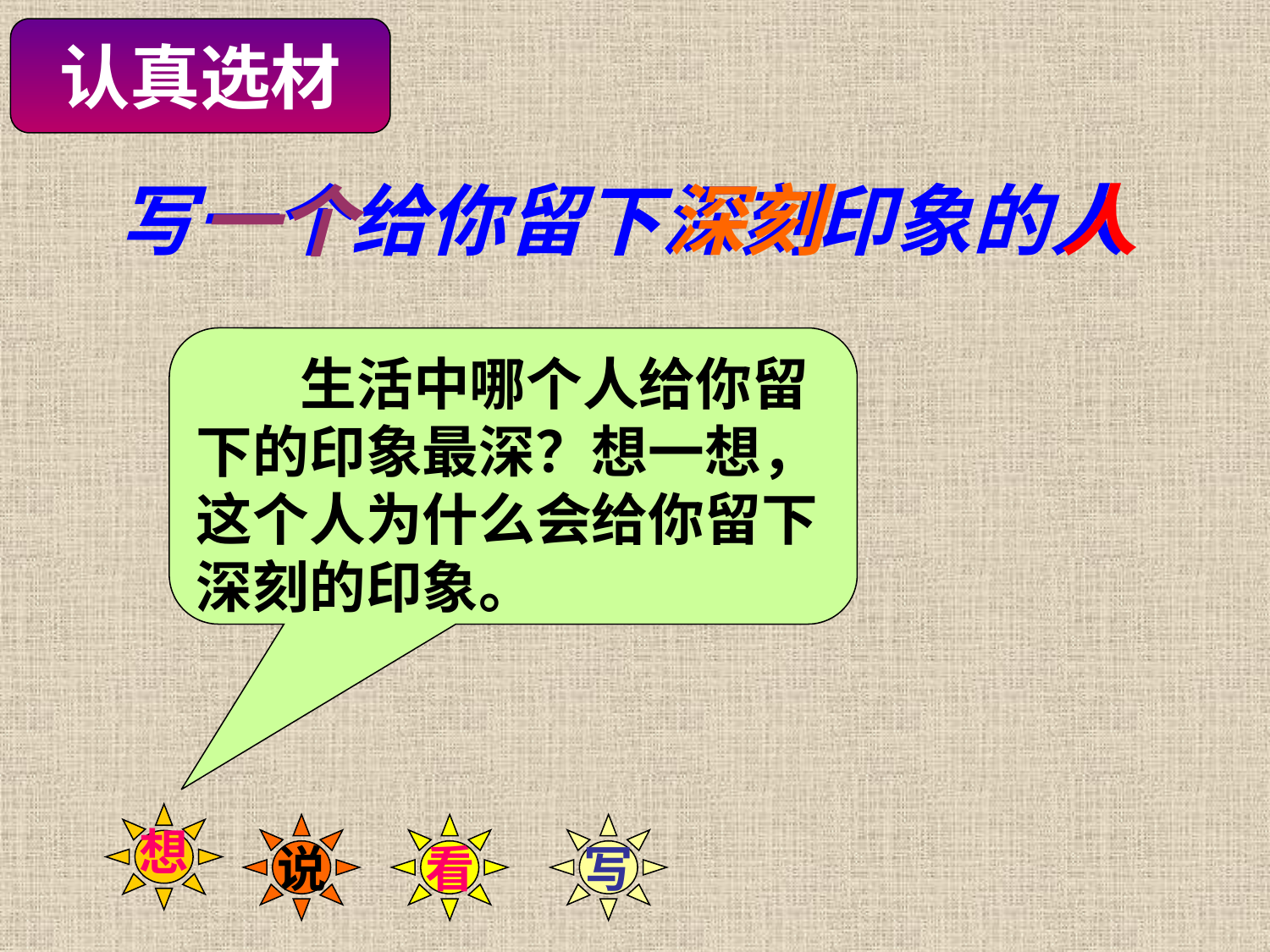

认真选材
写一个给你留下深刻印象的人
深刻
人
一个
       生活中哪个人给你留下的印象最深？想一想，这个人为什么会给你留下深刻的印象。

想
说
看
写